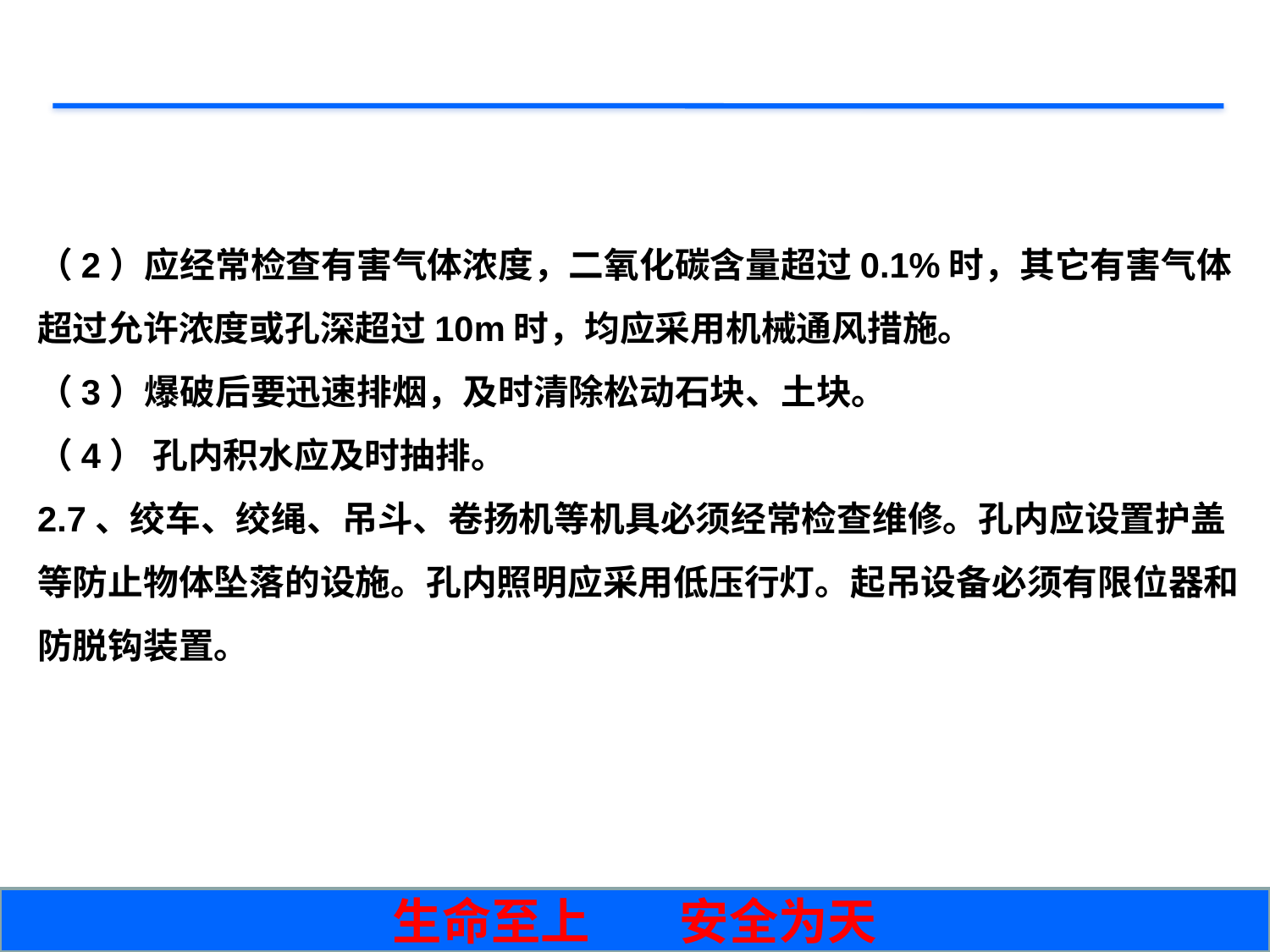

（2）应经常检查有害气体浓度，二氧化碳含量超过0.1%时，其它有害气体超过允许浓度或孔深超过10m时，均应采用机械通风措施。
（3）爆破后要迅速排烟，及时清除松动石块、土块。
（4） 孔内积水应及时抽排。
2.7、绞车、绞绳、吊斗、卷扬机等机具必须经常检查维修。孔内应设置护盖等防止物体坠落的设施。孔内照明应采用低压行灯。起吊设备必须有限位器和防脱钩装置。